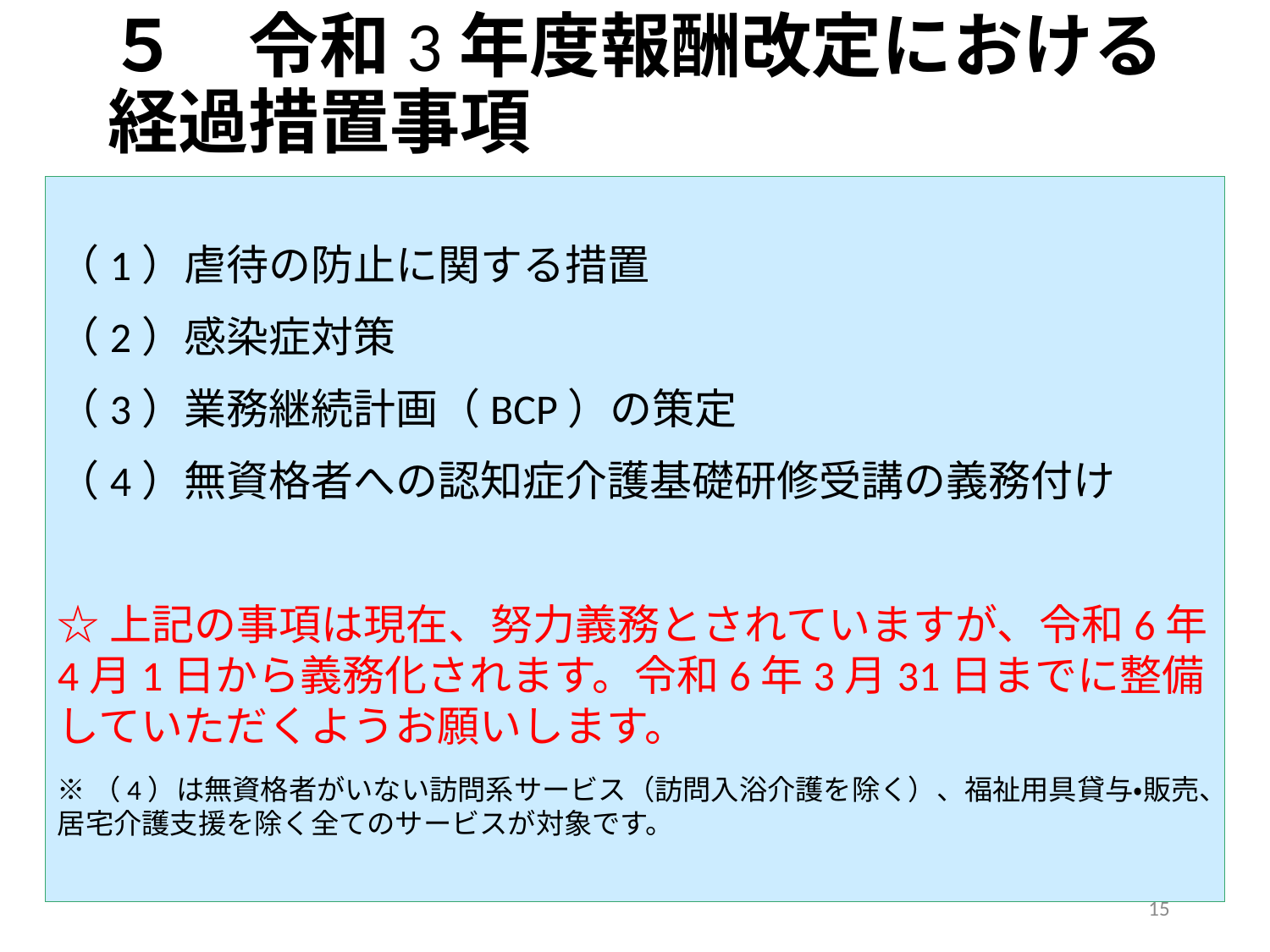

# ５　令和3年度報酬改定における 経過措置事項
（1）虐待の防止に関する措置
（2）感染症対策
（3）業務継続計画（BCP）の策定
（4）無資格者への認知症介護基礎研修受講の義務付け

☆上記の事項は現在、努力義務とされていますが、令和6年4月1日から義務化されます。令和6年3月31日までに整備していただくようお願いします。
※（4）は無資格者がいない訪問系サービス（訪問入浴介護を除く）、福祉用具貸与・販売、居宅介護支援を除く全てのサービスが対象です。
15